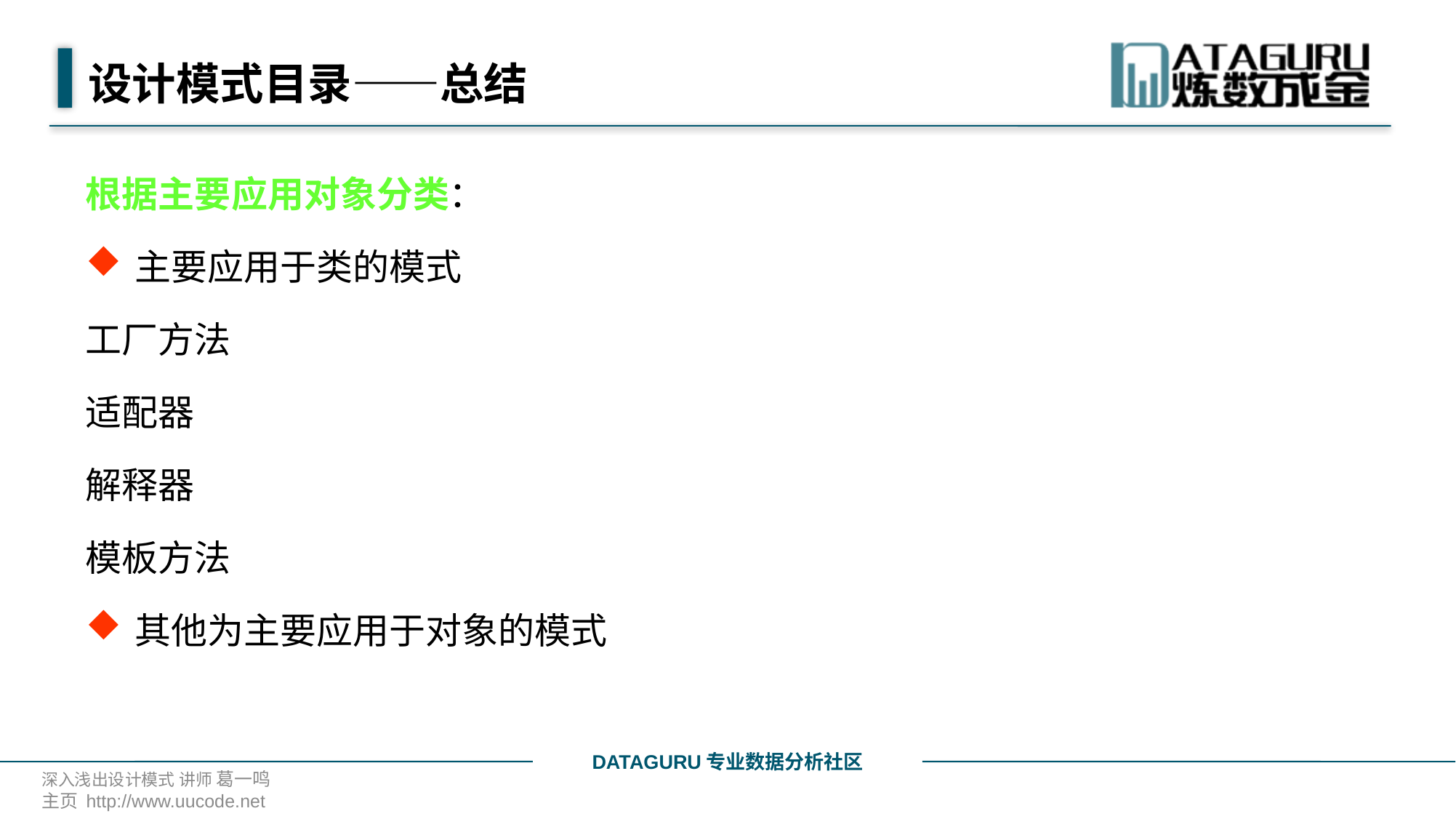

# 设计模式目录——总结
根据主要应用对象分类：
主要应用于类的模式
工厂方法
适配器
解释器
模板方法
其他为主要应用于对象的模式